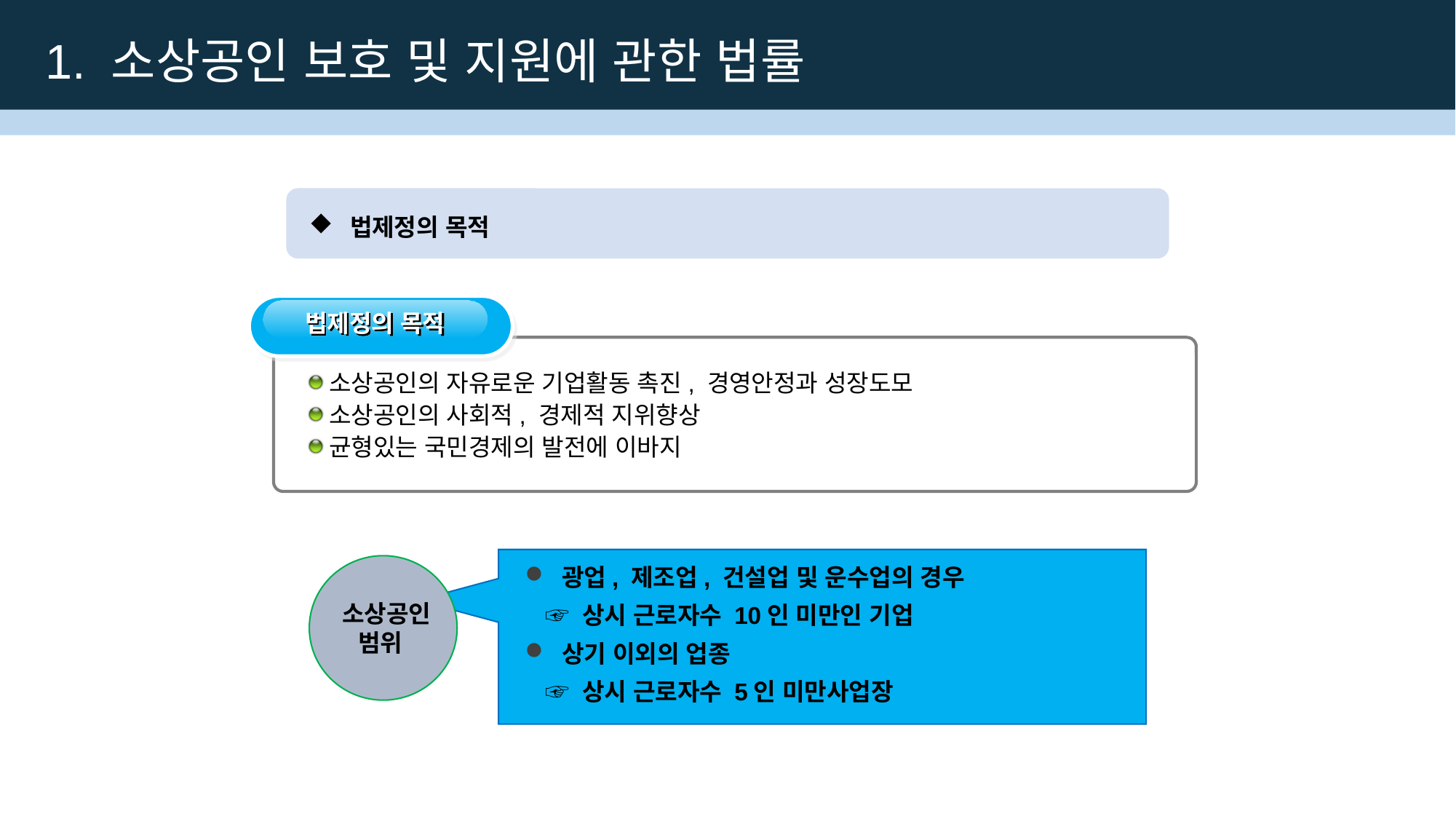

1. 소상공인 보호 및 지원에 관한 법률

법제정의 목적

법제정의 목적

소상공인의 자유로운 기업활동 촉진, 경영안정과 성장도모
소상공인의 사회적, 경제적 지위향상
균형있는 국민경제의 발전에 이바지

 광업, 제조업, 건설업 및 운수업의 경우
   ☞ 상시 근로자수 10인 미만인 기업
 상기 이외의 업종
   ☞ 상시 근로자수 5인 미만사업장
 소상공인
범위